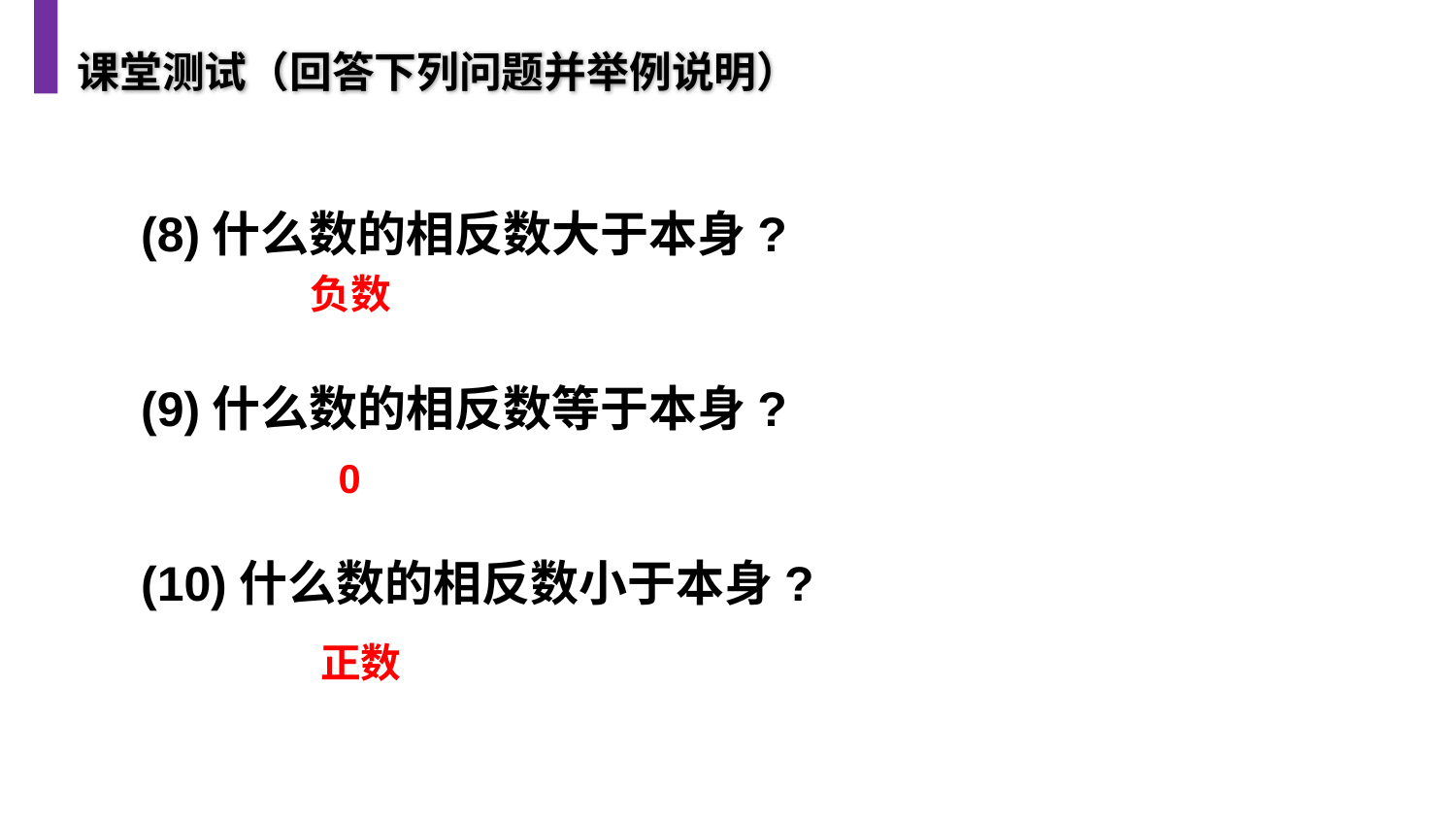

课堂测试（回答下列问题并举例说明）
(8)什么数的相反数大于本身?
(9)什么数的相反数等于本身?
(10)什么数的相反数小于本身?
负数
0
正数